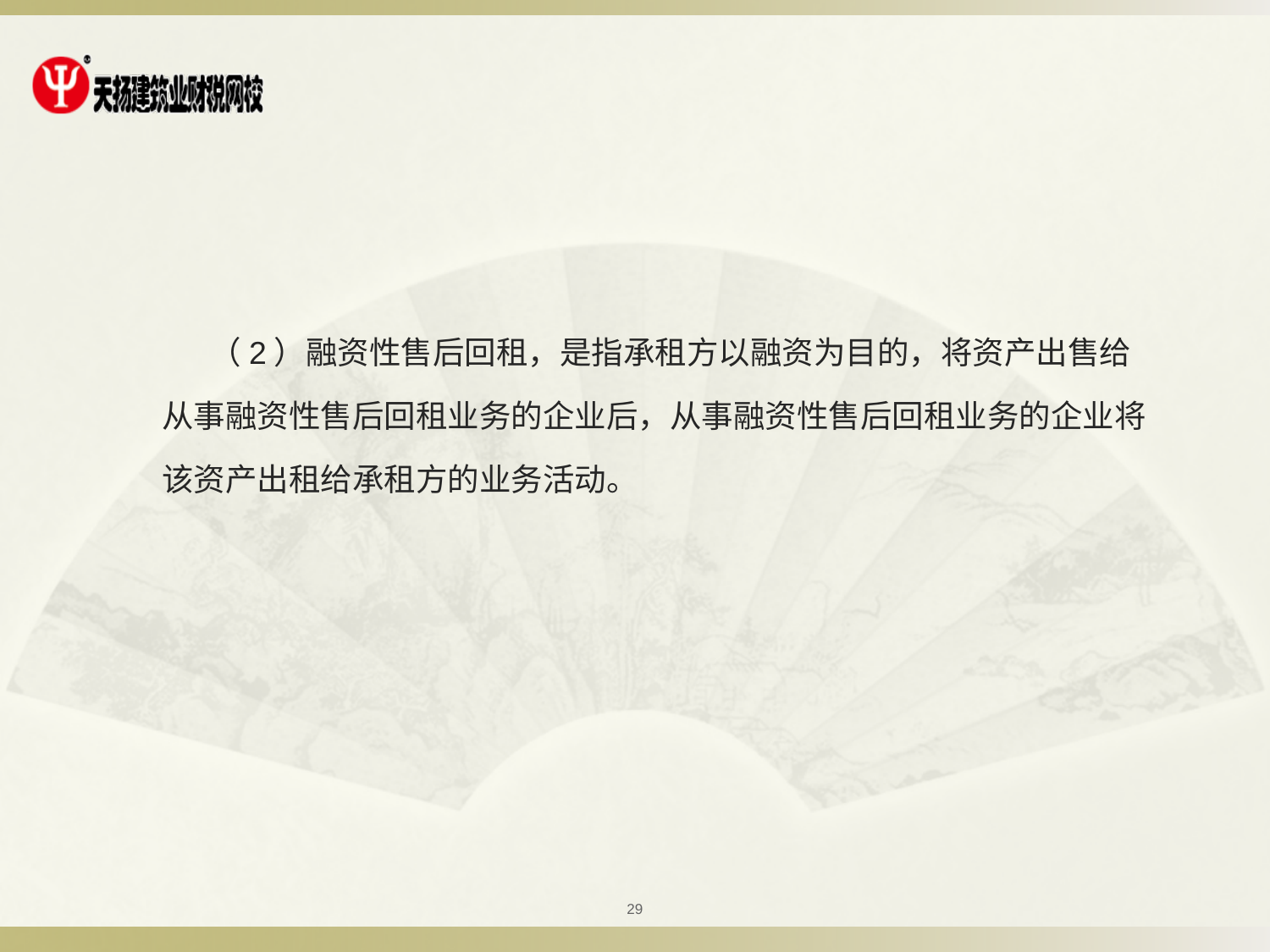

（2）融资性售后回租，是指承租方以融资为目的，将资产出售给从事融资性售后回租业务的企业后，从事融资性售后回租业务的企业将该资产出租给承租方的业务活动。

29